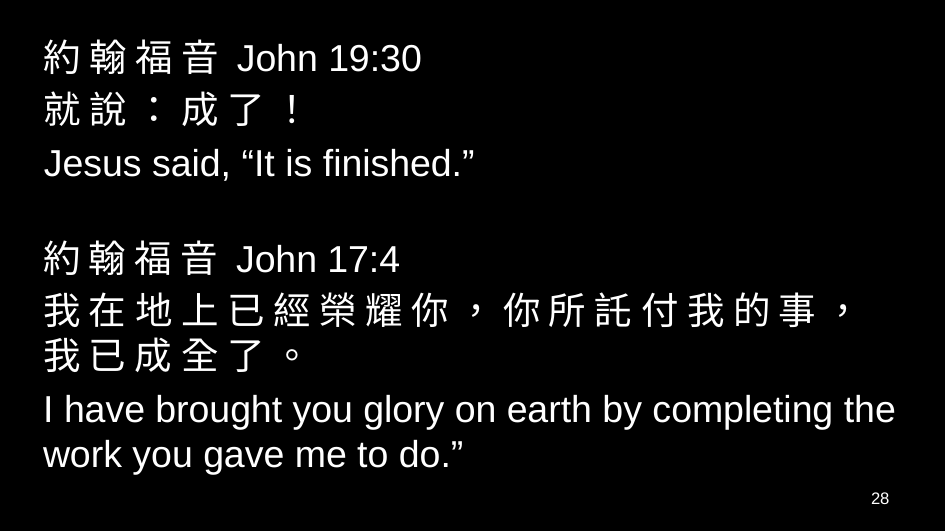

約 翰 福 音 John 19:30
就 說 ： 成 了 ！
Jesus said, “It is finished.”
約 翰 福 音 John 17:4
我 在 地 上 已 經 榮 耀 你 ， 你 所 託 付 我 的 事 ， 我 已 成 全 了 。
I have brought you glory on earth by completing the work you gave me to do.”

28